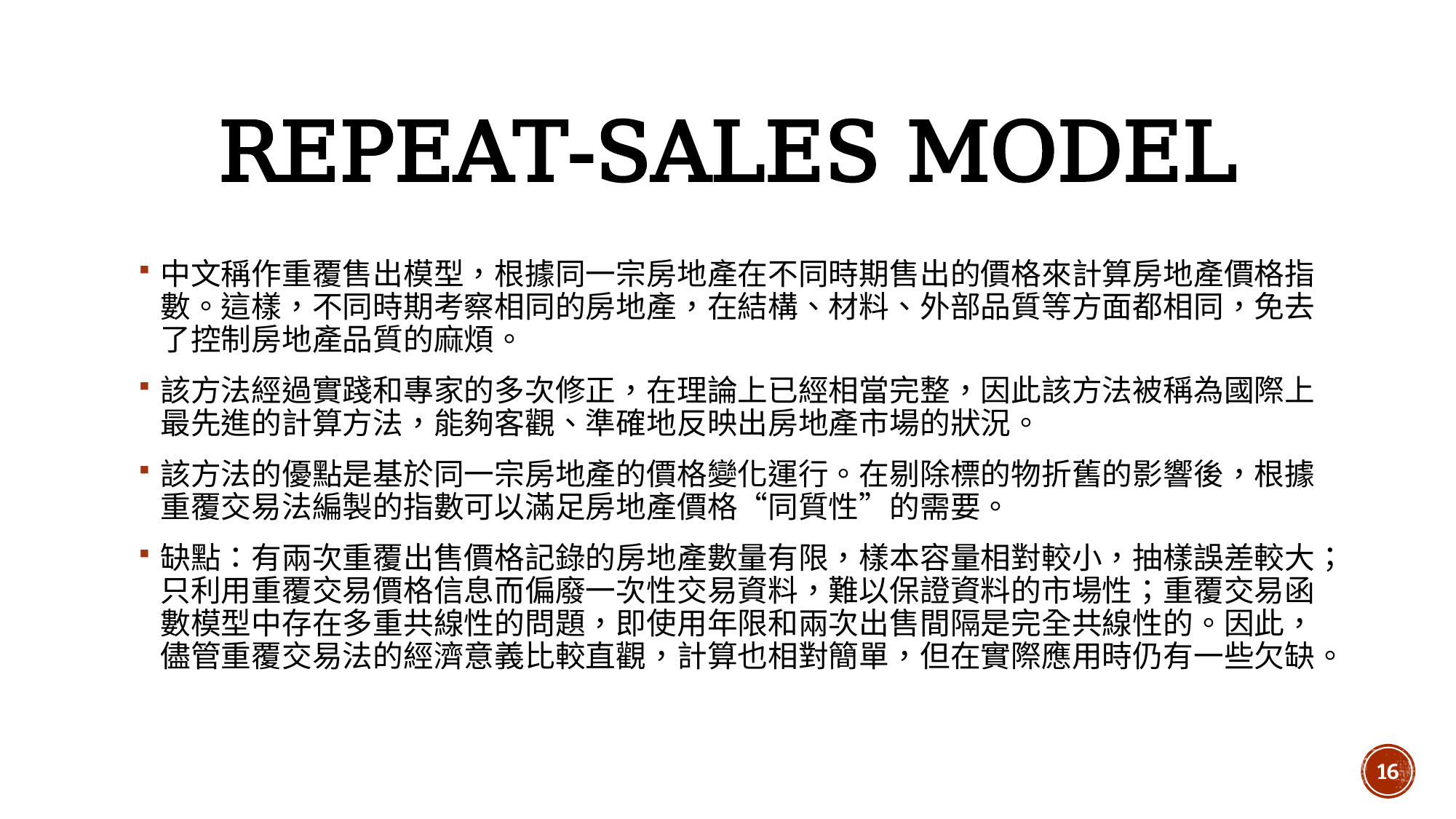

# Repeat-sales model
中文稱作重覆售出模型，根據同一宗房地產在不同時期售出的價格來計算房地產價格指數。這樣，不同時期考察相同的房地產，在結構、材料、外部品質等方面都相同，免去了控制房地產品質的麻煩。
該方法經過實踐和專家的多次修正，在理論上已經相當完整，因此該方法被稱為國際上最先進的計算方法，能夠客觀、準確地反映出房地產市場的狀況。
該方法的優點是基於同一宗房地產的價格變化運行。在剔除標的物折舊的影響後，根據重覆交易法編製的指數可以滿足房地產價格“同質性”的需要。
缺點：有兩次重覆出售價格記錄的房地產數量有限，樣本容量相對較小，抽樣誤差較大；只利用重覆交易價格信息而偏廢一次性交易資料，難以保證資料的市場性；重覆交易函數模型中存在多重共線性的問題，即使用年限和兩次出售間隔是完全共線性的。因此，儘管重覆交易法的經濟意義比較直觀，計算也相對簡單，但在實際應用時仍有一些欠缺。

16